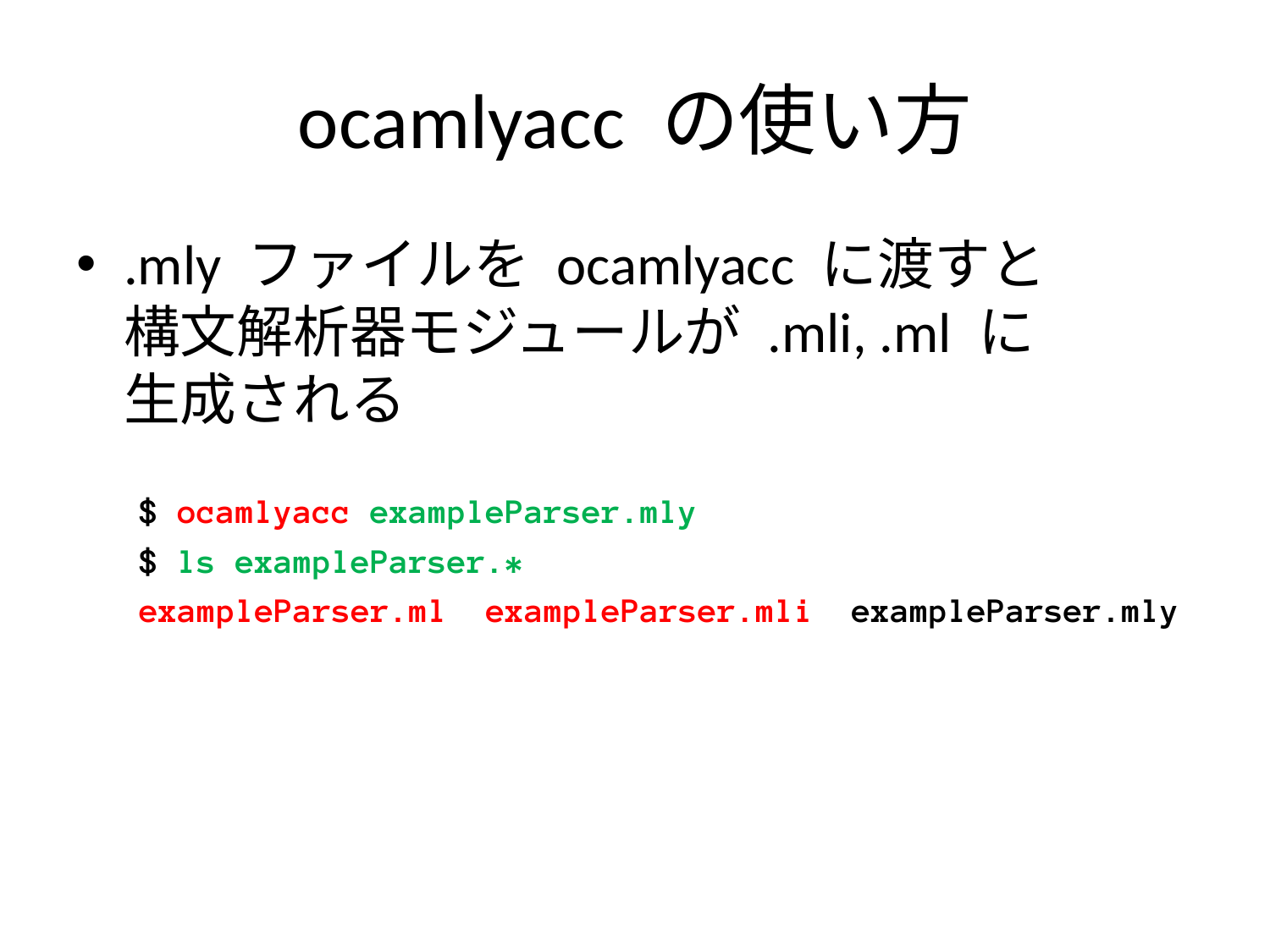

# ocamlyacc の使い方
.mly ファイルを ocamlyacc に渡すと
構文解析器モジュールが .mli, .ml に
生成される

$ ocamlyacc exampleParser.mly
$ ls exampleParser.*
exampleParser.ml  exampleParser.mli  exampleParser.mly